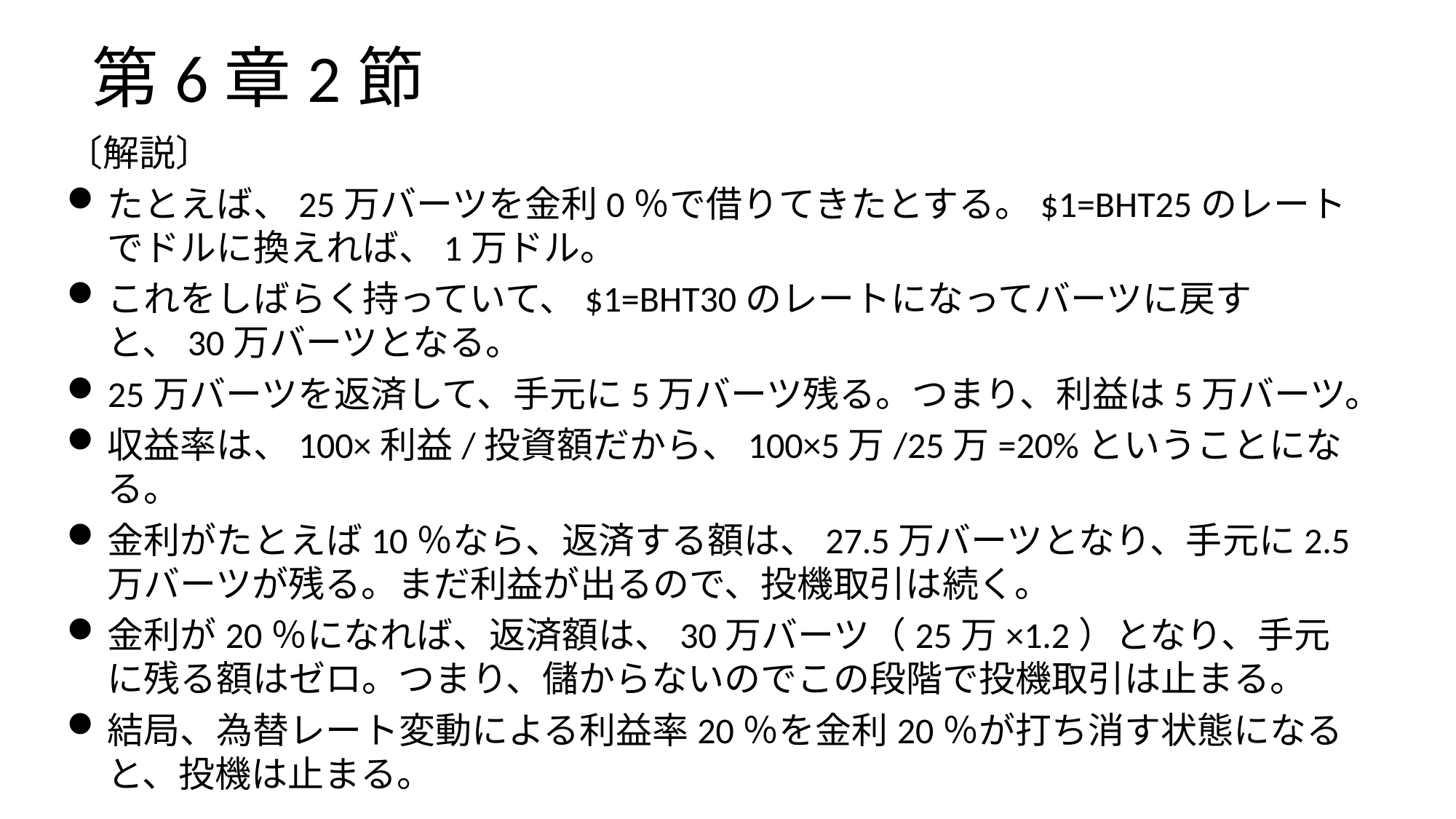

# 第6章2節
〔解説〕
たとえば、25万バーツを金利0％で借りてきたとする。$1=BHT25のレートでドルに換えれば、1万ドル。
これをしばらく持っていて、$1=BHT30のレートになってバーツに戻すと、30万バーツとなる。
25万バーツを返済して、手元に5万バーツ残る。つまり、利益は5万バーツ。
収益率は、100×利益/投資額だから、100×5万/25万=20%ということになる。
金利がたとえば10％なら、返済する額は、27.5万バーツとなり、手元に2.5万バーツが残る。まだ利益が出るので、投機取引は続く。
金利が20％になれば、返済額は、30万バーツ（25万×1.2）となり、手元に残る額はゼロ。つまり、儲からないのでこの段階で投機取引は止まる。
結局、為替レート変動による利益率20％を金利20％が打ち消す状態になると、投機は止まる。